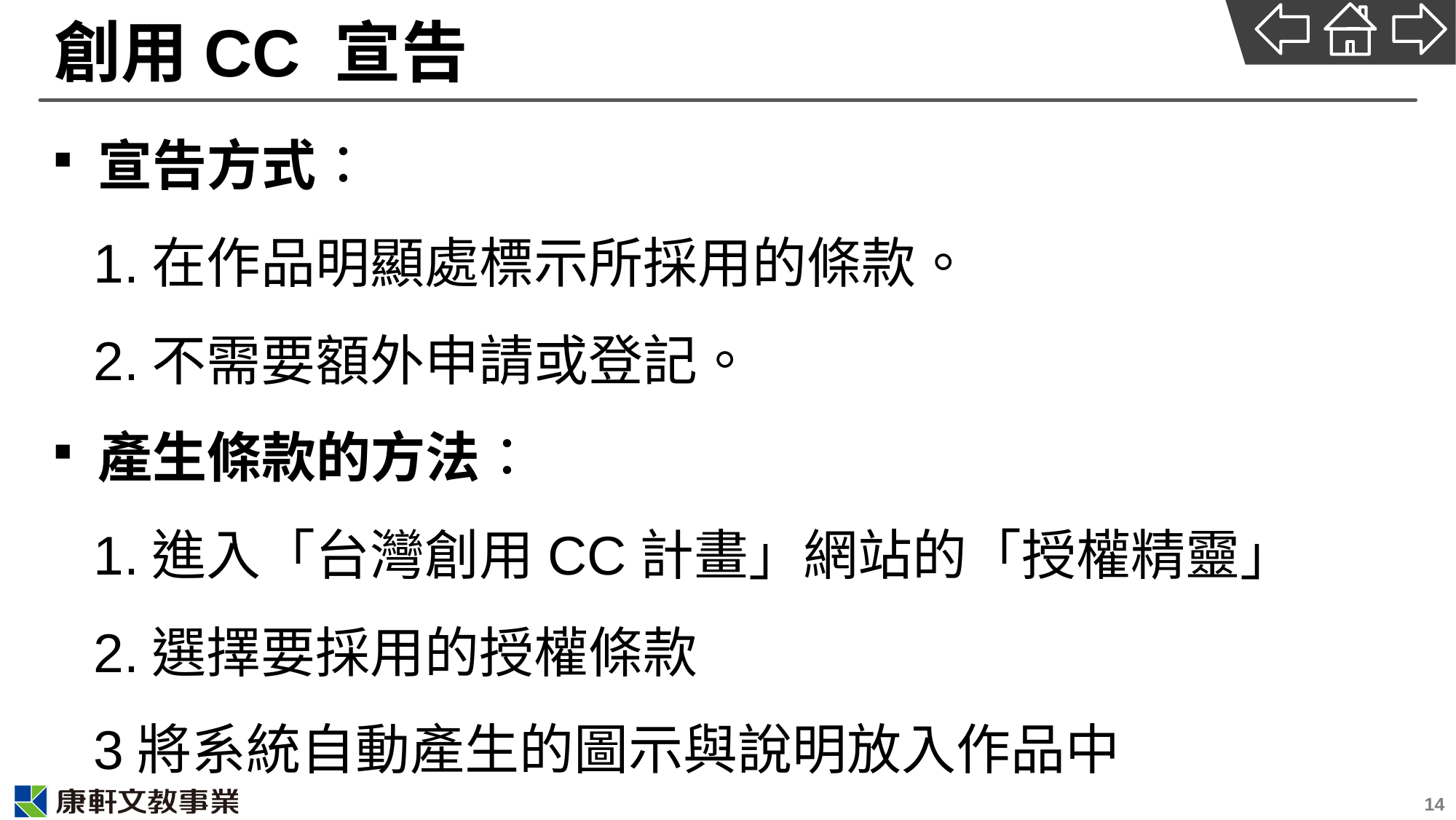

# 創用CC 宣告
宣告方式：
1.在作品明顯處標示所採用的條款。
2.不需要額外申請或登記。
產生條款的方法：
1.進入「台灣創用CC計畫」網站的「授權精靈」
2.選擇要採用的授權條款
3將系統自動產生的圖示與說明放入作品中

14